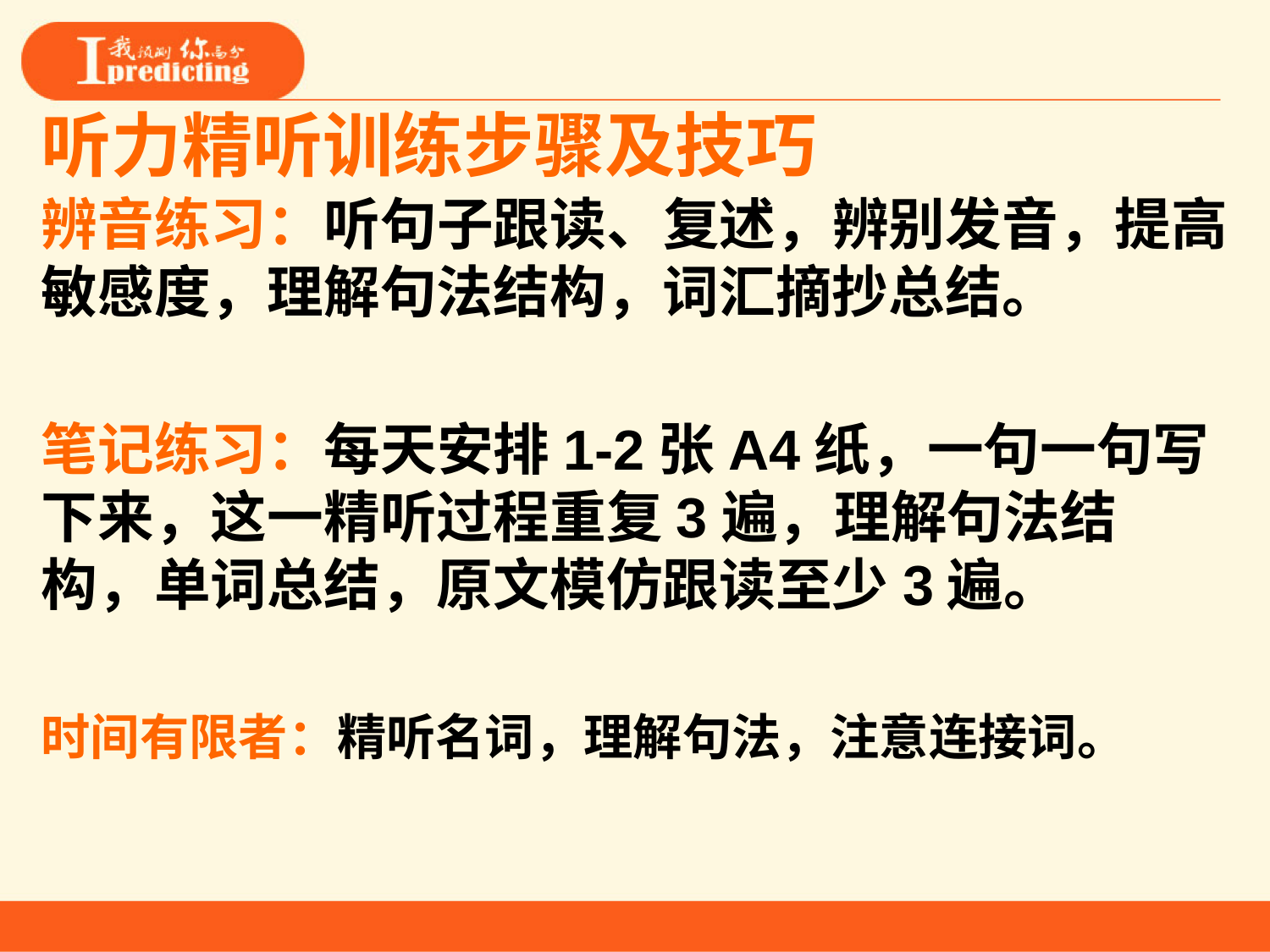

# 听力精听训练步骤及技巧
辨音练习：听句子跟读、复述，辨别发音，提高敏感度，理解句法结构，词汇摘抄总结。

笔记练习：每天安排1-2张A4纸，一句一句写下来，这一精听过程重复3遍，理解句法结构，单词总结，原文模仿跟读至少3遍。

时间有限者：精听名词，理解句法，注意连接词。